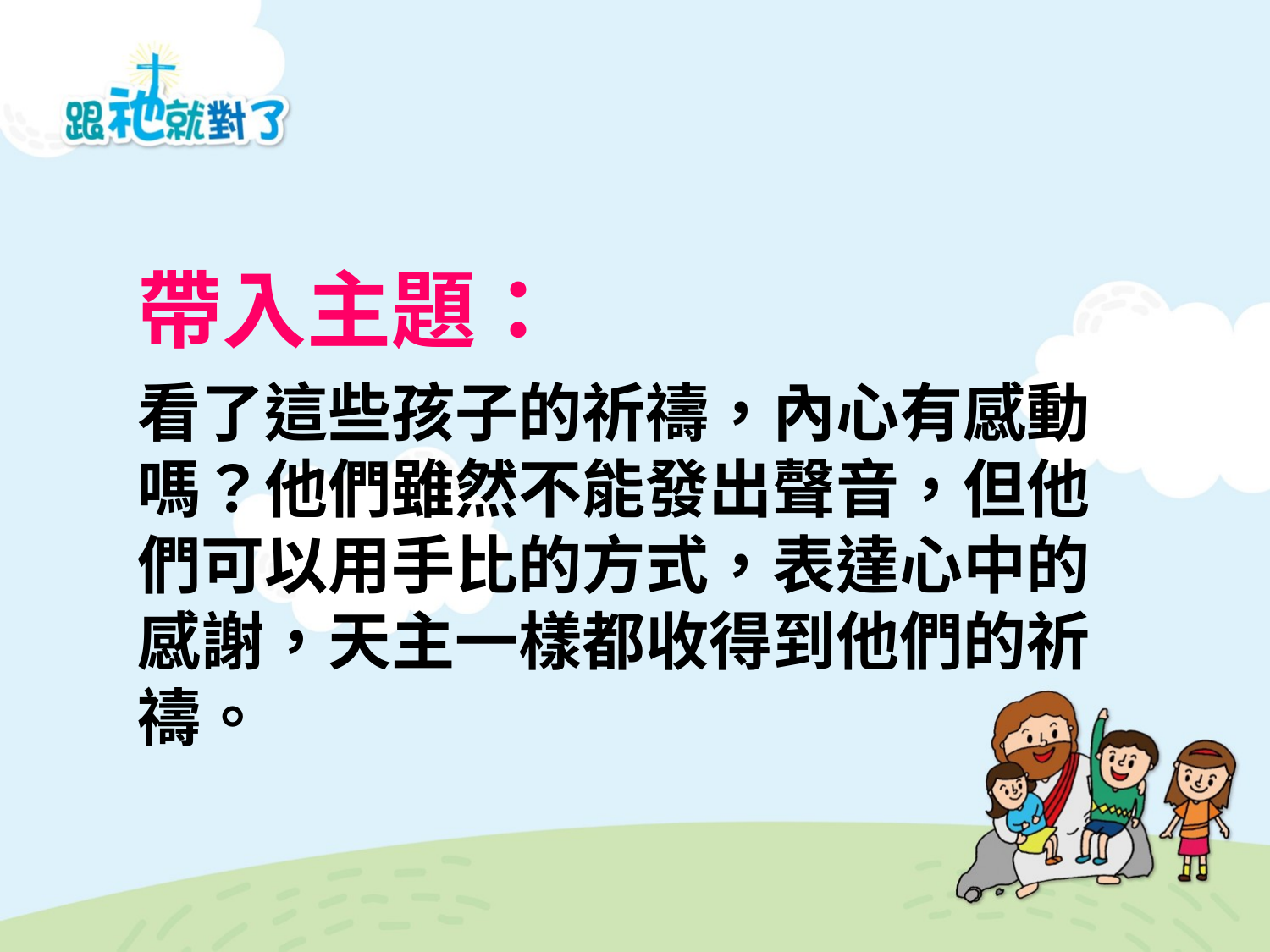

帶入主題：
看了這些孩子的祈禱，內心有感動嗎？他們雖然不能發出聲音，但他們可以用手比的方式，表達心中的感謝，天主一樣都收得到他們的祈禱。